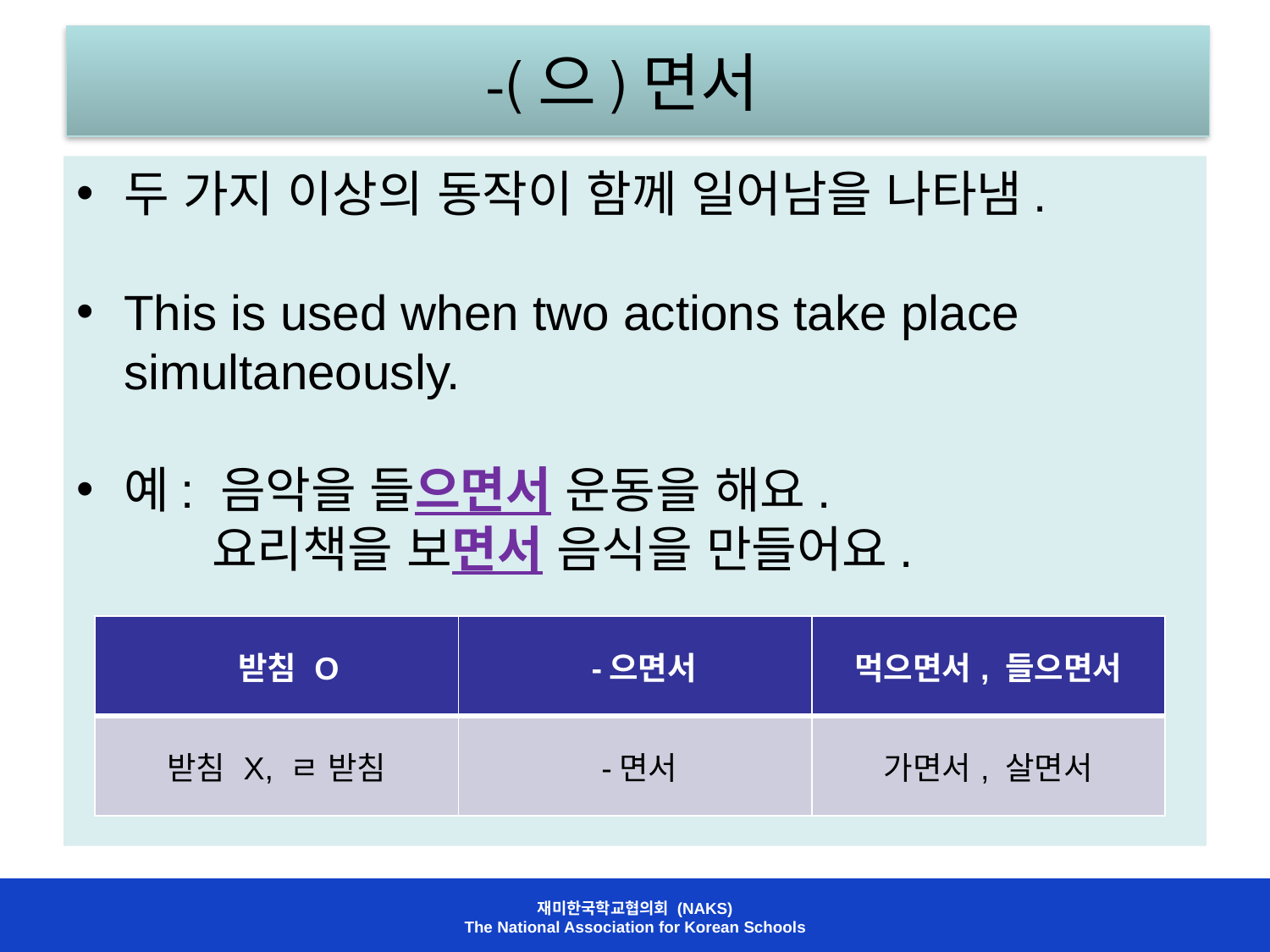

# -(으)면서
두 가지 이상의 동작이 함께 일어남을 나타냄.

This is used when two actions take place simultaneously.

예: 음악을 들으면서 운동을 해요.
         요리책을 보면서 음식을 만들어요.

| 받침 O | -으면서 | 먹으면서, 들으면서 |
| --- | --- | --- |
| 받침 X, ㄹ 받침 | -면서 | 가면서, 살면서 |
재미한국학교협의회 (NAKS)
The National Association for Korean Schools